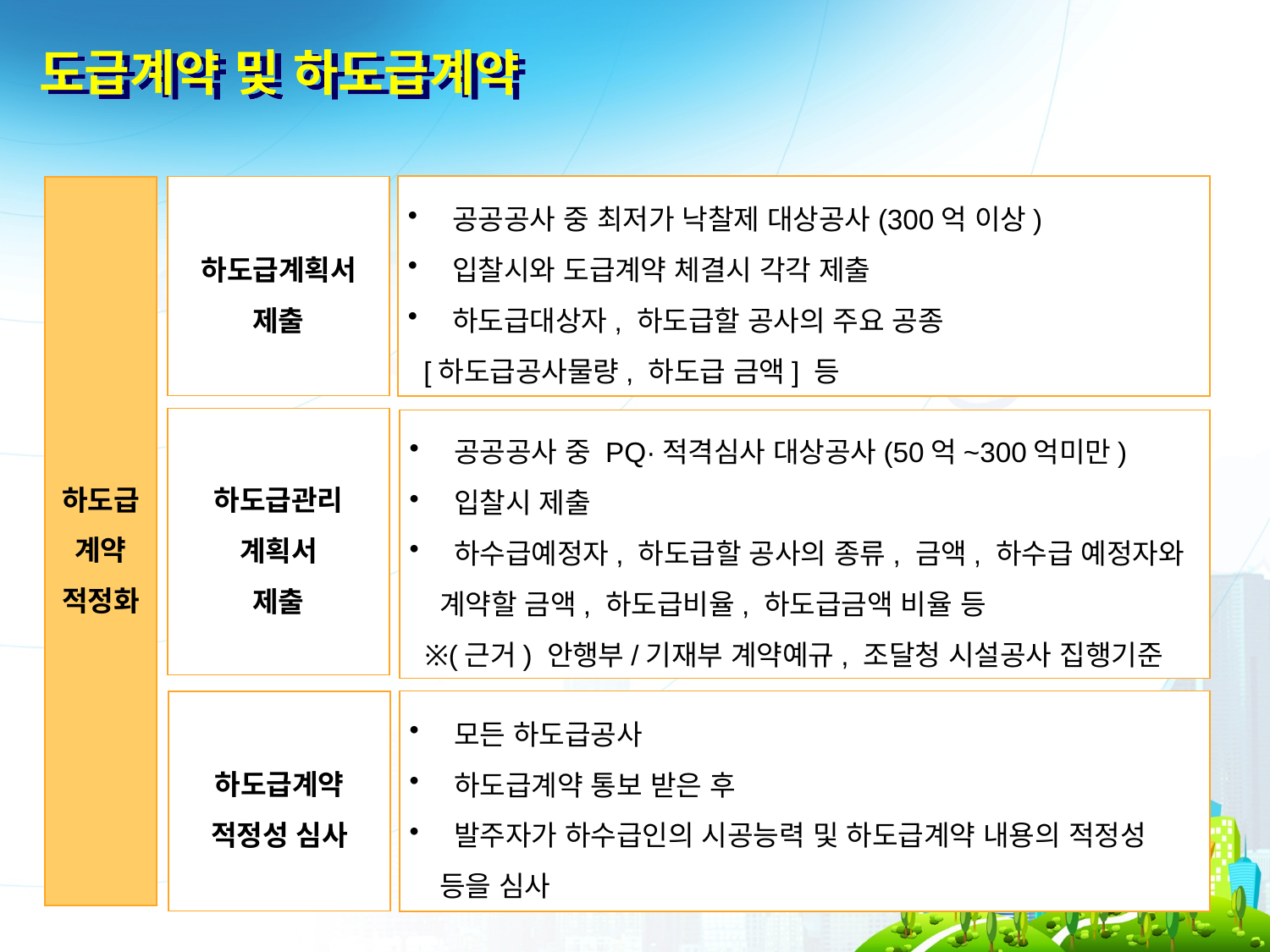

도급계약 및 하도급계약
 공공공사 중 최저가 낙찰제 대상공사(300억 이상)
 입찰시와 도급계약 체결시 각각 제출
 하도급대상자, 하도급할 공사의 주요 공종
  [하도급공사물량, 하도급 금액] 등
하도급계획서
제출
하도급
계약
적정화
하도급관리
계획서
제출
 공공공사 중 PQ·적격심사 대상공사(50억~300억미만)
 입찰시 제출
 하수급예정자, 하도급할 공사의 종류, 금액, 하수급 예정자와
   계약할 금액, 하도급비율, 하도급금액 비율 등
  ※(근거) 안행부/기재부 계약예규, 조달청 시설공사 집행기준
 모든 하도급공사
 하도급계약 통보 받은 후
 발주자가 하수급인의 시공능력 및 하도급계약 내용의 적정성
   등을 심사
하도급계약
적정성 심사